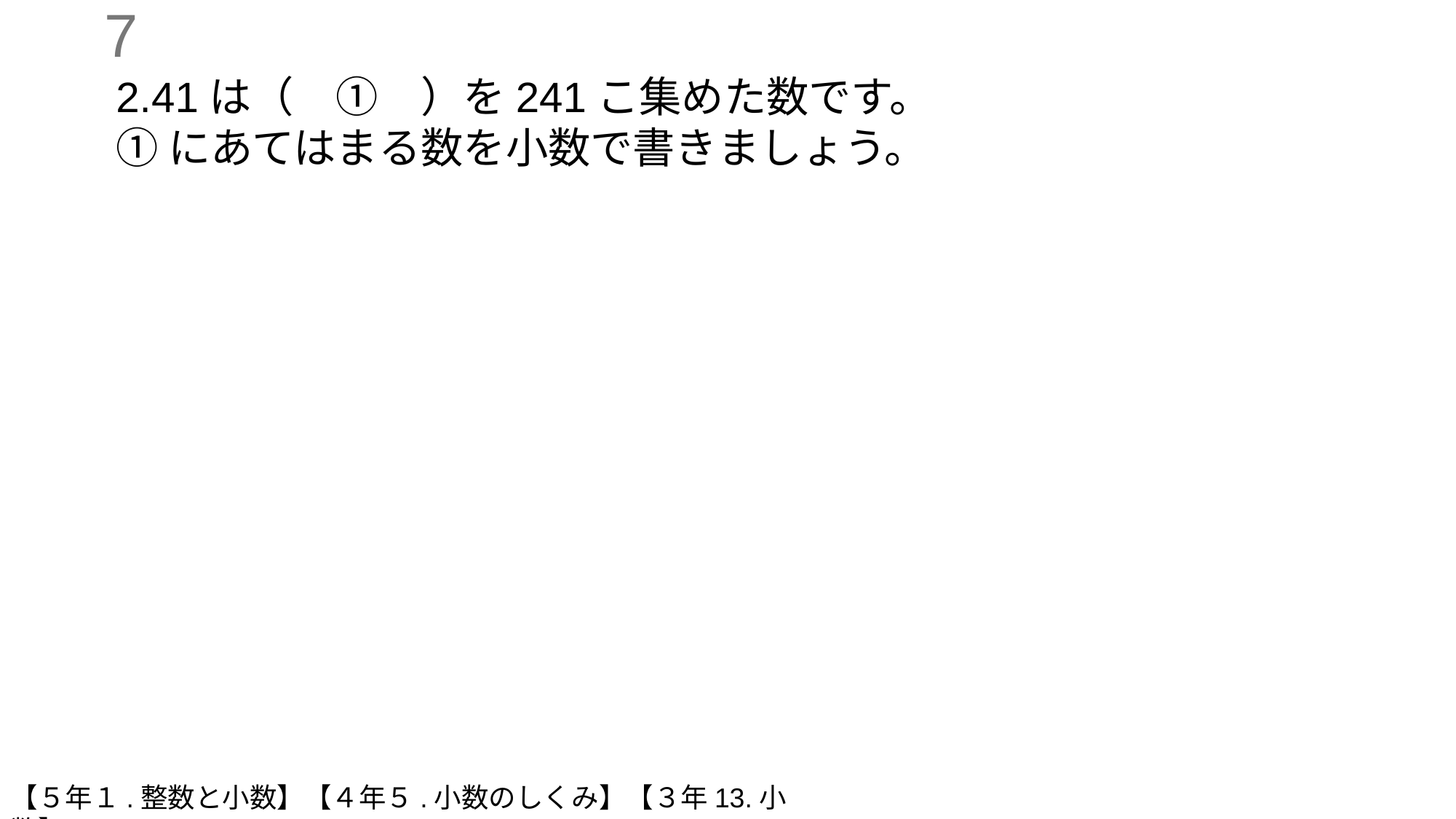

7
2.41は（　①　）を241こ集めた数です。
①にあてはまる数を小数で書きましょう。
【５年１.整数と小数】【４年５.小数のしくみ】【３年13.小数】